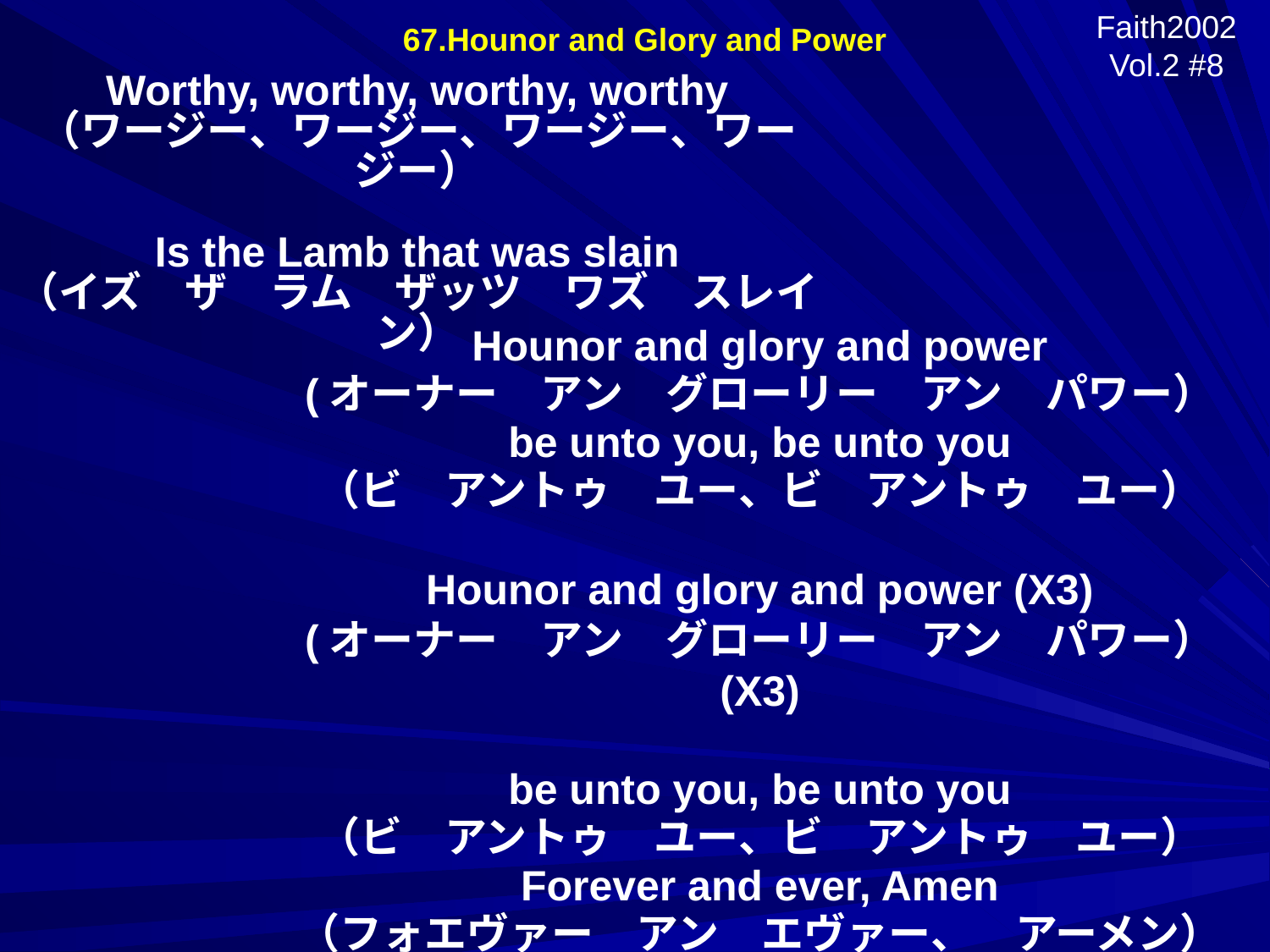

67.Hounor and Glory and Power
Faith2002 Vol.2 #8
Worthy, worthy, worthy, worthy
（ワージー、ワージー、ワージー、ワージー）

Is the Lamb that was slain
（イズ　ザ　ラム　ザッツ　ワズ　スレイン）
Hounor and glory and power
(オーナー　アン　グローリー　アン　パワー）
be unto you, be unto you
（ビ　アントゥ　ユー、ビ　アントゥ　ユー）

Hounor and glory and power (X3)
(オーナー　アン　グローリー　アン　パワー） (X3)

be unto you, be unto you
（ビ　アントゥ　ユー、ビ　アントゥ　ユー）
Forever and ever, Amen
（フォエヴァー　アン　エヴァー、　アーメン）